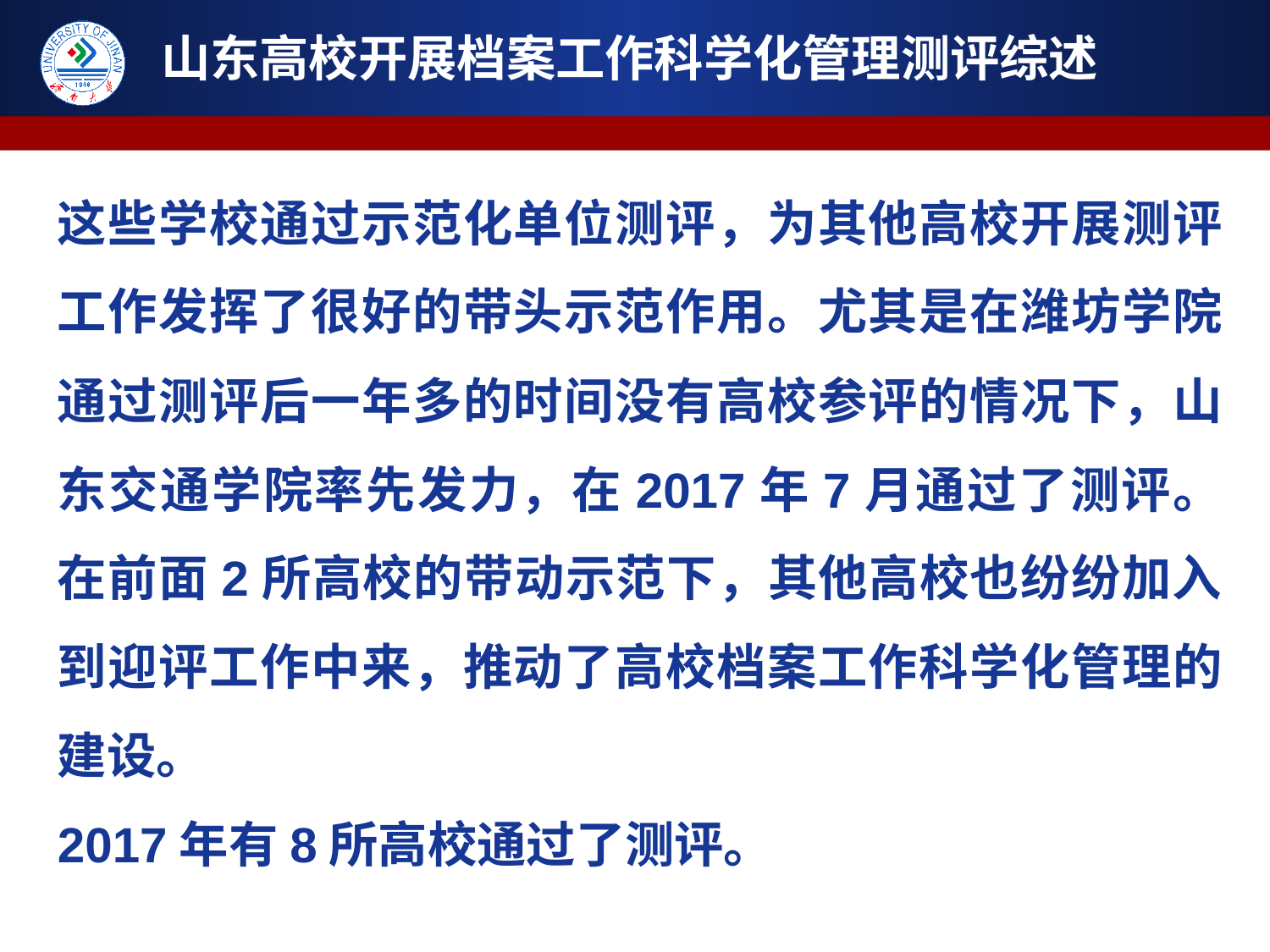

这些学校通过示范化单位测评，为其他高校开展测评工作发挥了很好的带头示范作用。尤其是在潍坊学院通过测评后一年多的时间没有高校参评的情况下，山东交通学院率先发力，在2017年7月通过了测评。在前面2所高校的带动示范下，其他高校也纷纷加入到迎评工作中来，推动了高校档案工作科学化管理的建设。
2017年有8所高校通过了测评。